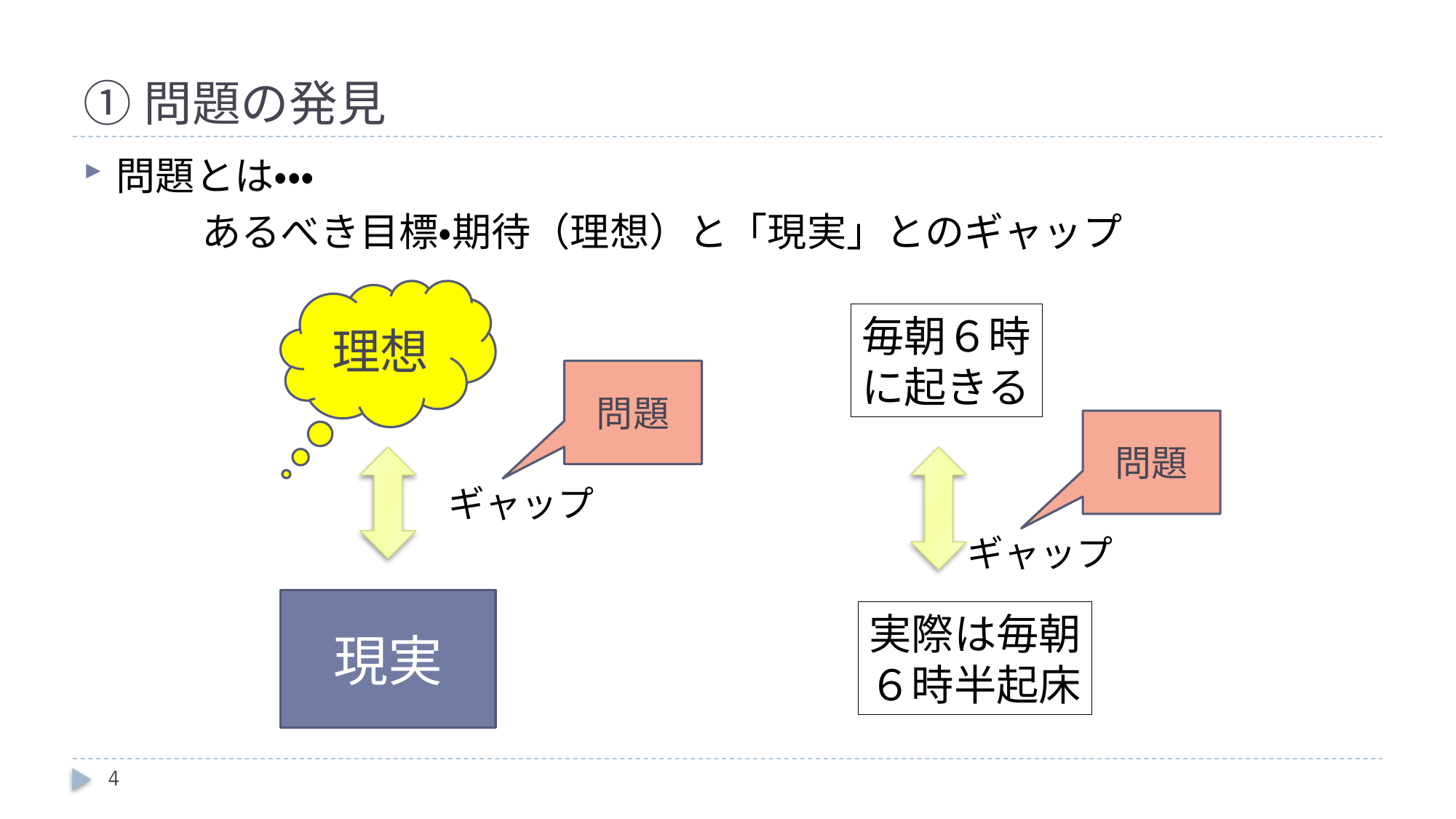

# ①問題の発見
問題とは・・・
　　　あるべき目標・期待（理想）と「現実」とのギャップ

理想
毎朝６時
に起きる
問題
ギャップ
問題
ギャップ

現実
実際は毎朝
６時半起床
4